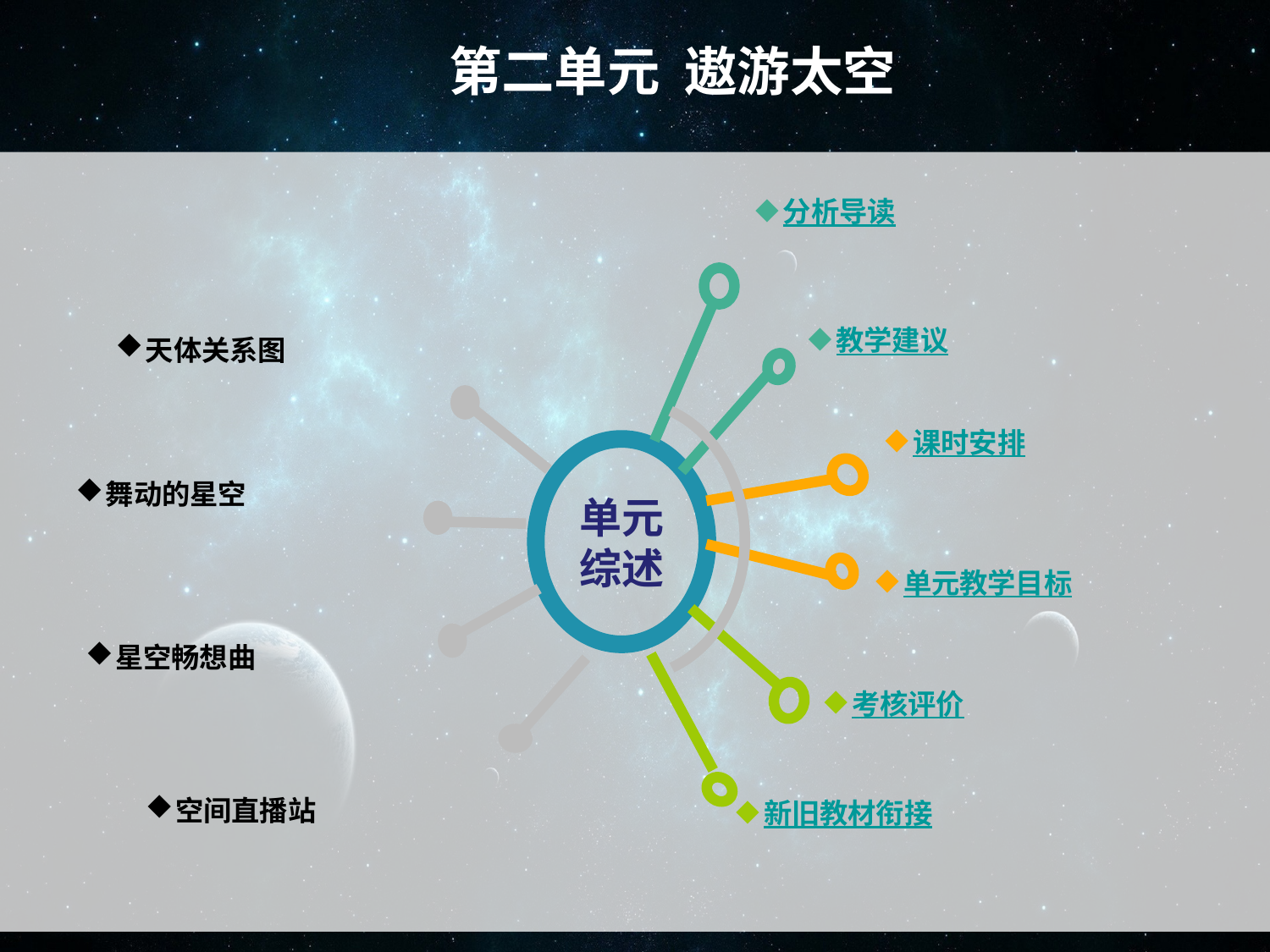

第二单元  遨游太空
分析导读

单元
综述

教学建议
天体关系图
课时安排
舞动的星空
单元教学目标
星空畅想曲
考核评价
空间直播站
新旧教材衔接